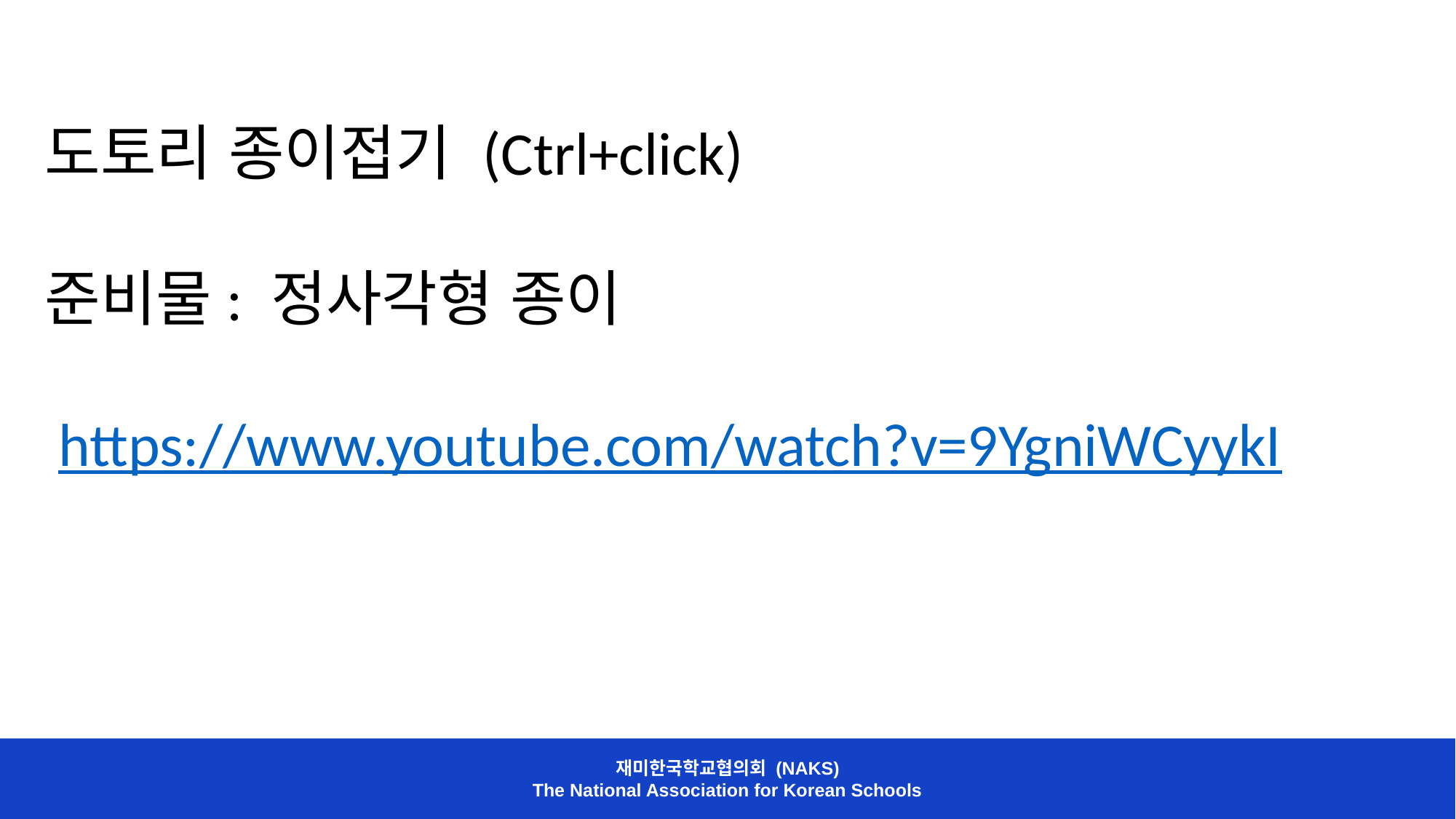

도토리 종이접기 (Ctrl+click)

준비물: 정사각형 종이

 https://www.youtube.com/watch?v=9YgniWCyykI
재미한국학교협의회 (NAKS)
The National Association for Korean Schools